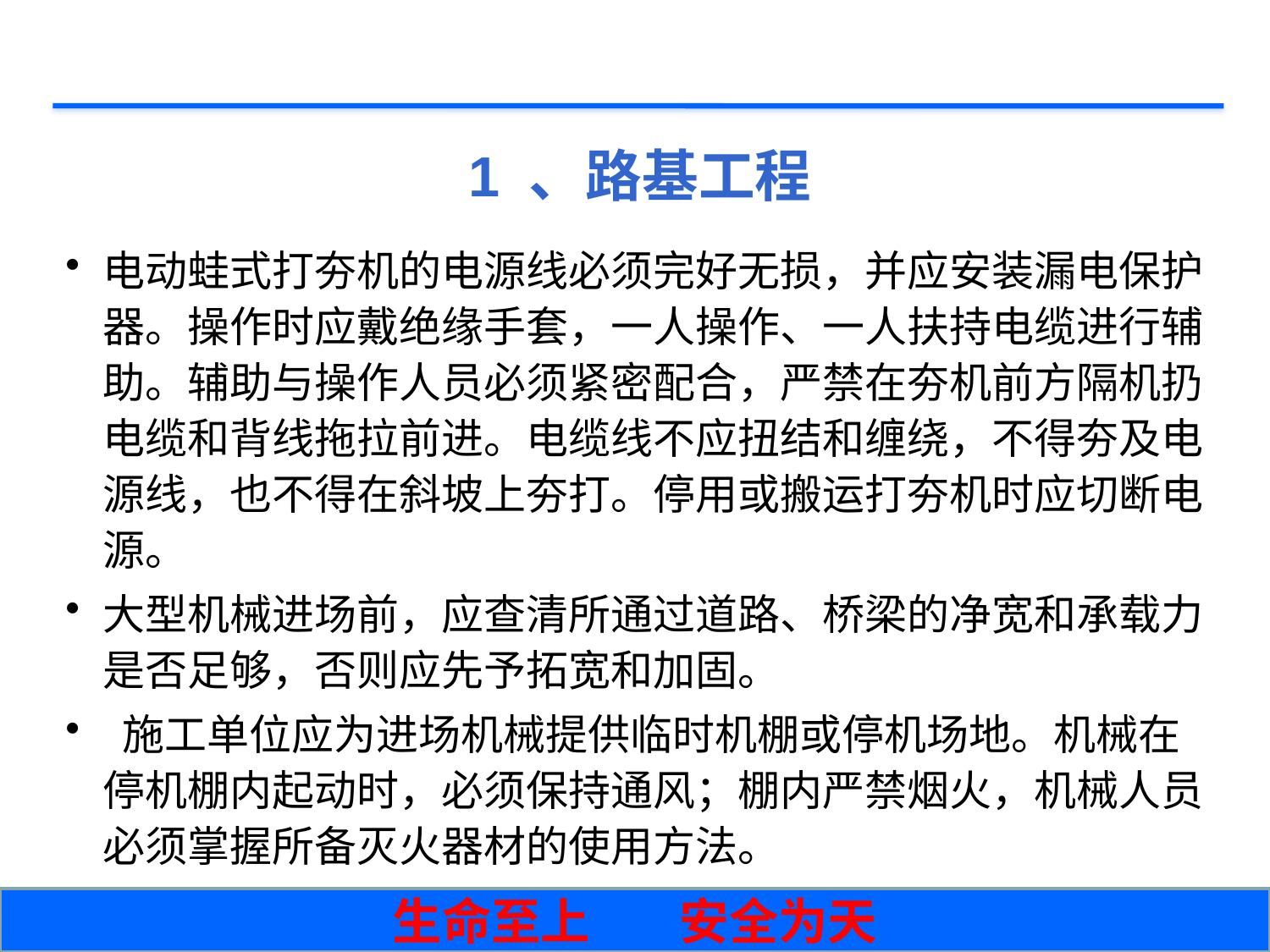

# 1 、路基工程
电动蛙式打夯机的电源线必须完好无损，并应安装漏电保护器。操作时应戴绝缘手套，一人操作、一人扶持电缆进行辅助。辅助与操作人员必须紧密配合，严禁在夯机前方隔机扔电缆和背线拖拉前进。电缆线不应扭结和缠绕，不得夯及电源线，也不得在斜坡上夯打。停用或搬运打夯机时应切断电源。
大型机械进场前，应查清所通过道路、桥梁的净宽和承载力是否足够，否则应先予拓宽和加固。
 施工单位应为进场机械提供临时机棚或停机场地。机械在停机棚内起动时，必须保持通风；棚内严禁烟火，机械人员必须掌握所备灭火器材的使用方法。